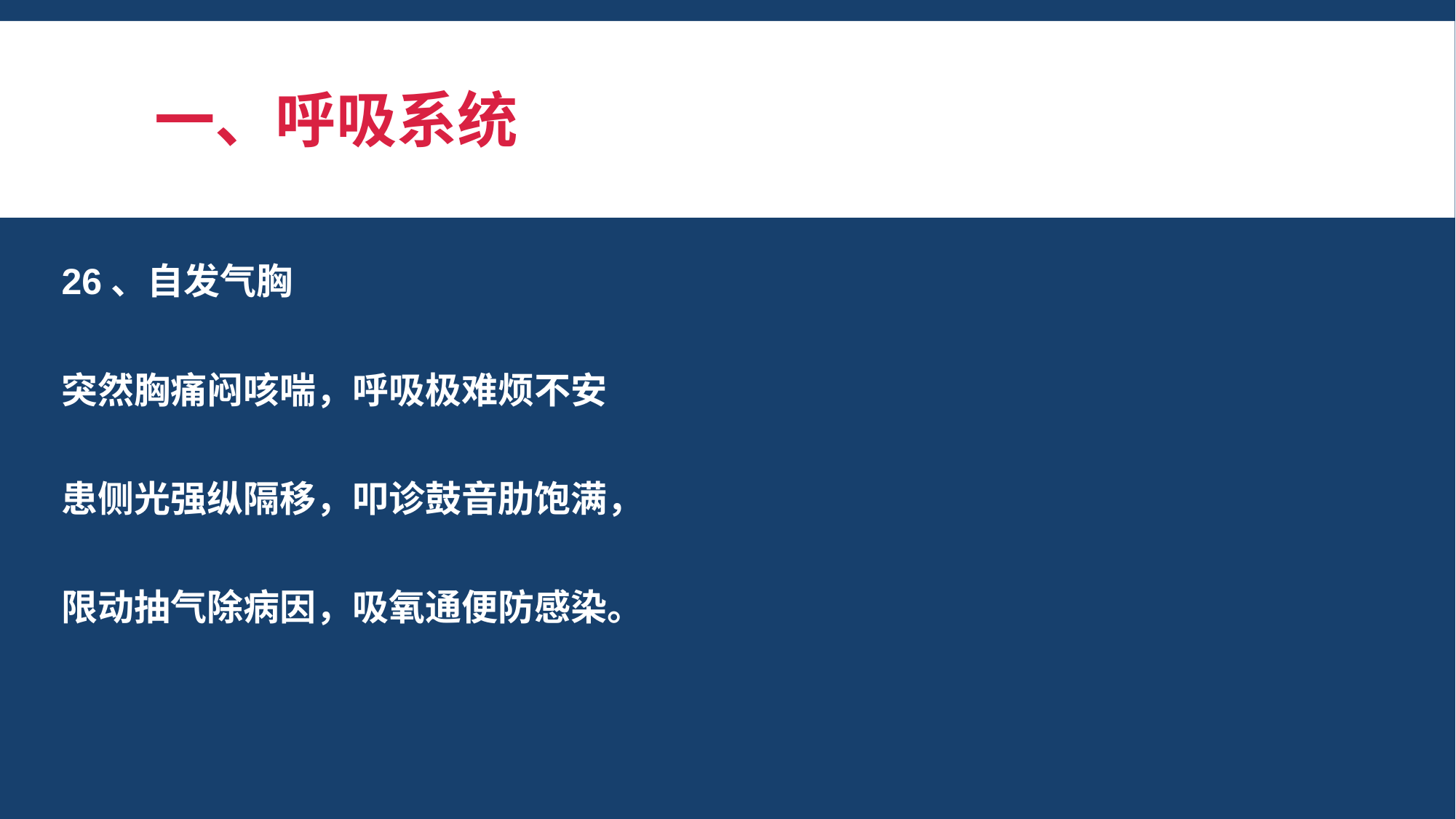

# 一、呼吸系统
26、自发气胸
突然胸痛闷咳喘，呼吸极难烦不安
患侧光强纵隔移，叩诊鼓音肋饱满，
限动抽气除病因，吸氧通便防感染。